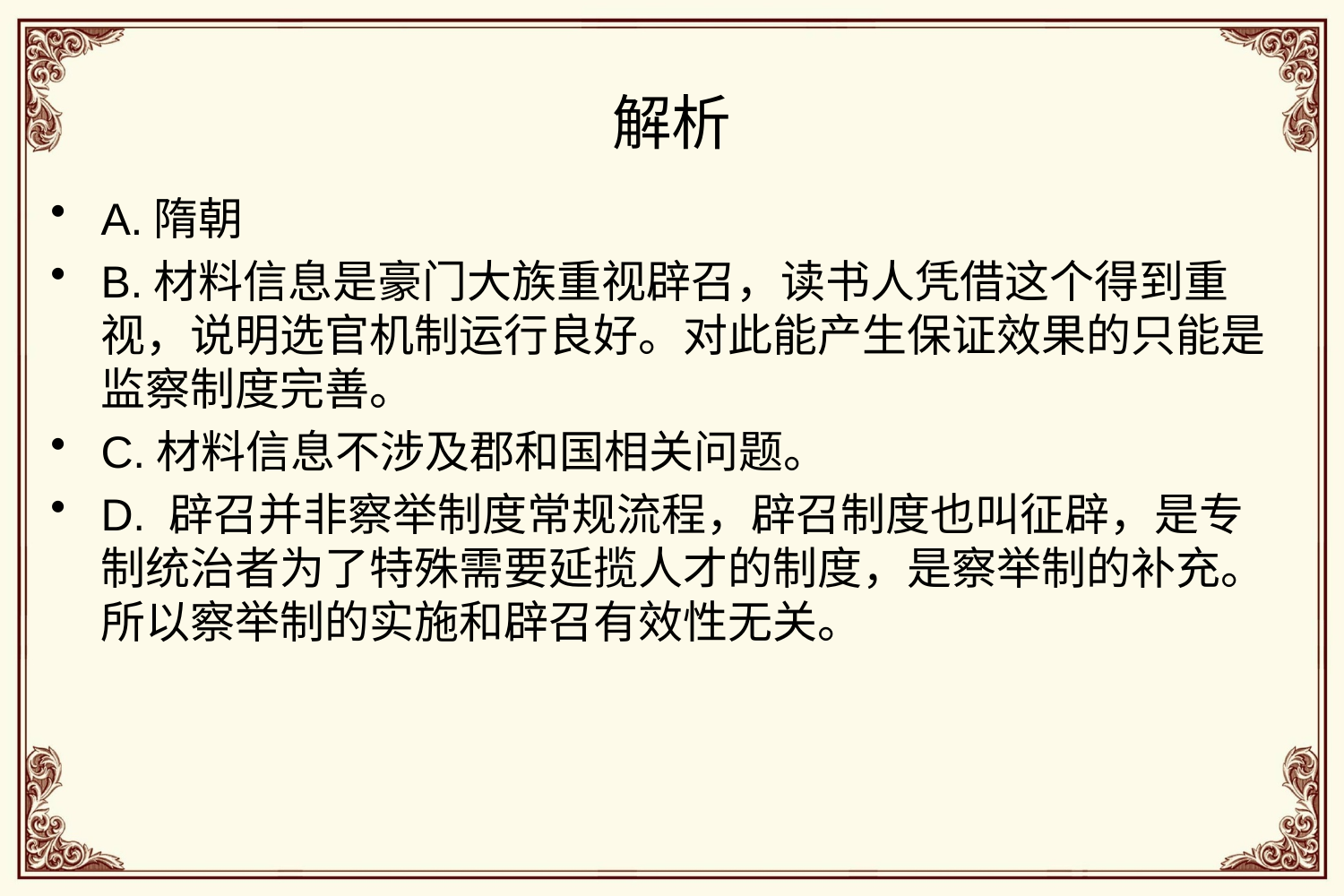

# 解析
A.隋朝
B.材料信息是豪门大族重视辟召，读书人凭借这个得到重视，说明选官机制运行良好。对此能产生保证效果的只能是监察制度完善。
C.材料信息不涉及郡和国相关问题。
D. 辟召并非察举制度常规流程，辟召制度也叫征辟，是专制统治者为了特殊需要延揽人才的制度，是察举制的补充。所以察举制的实施和辟召有效性无关。